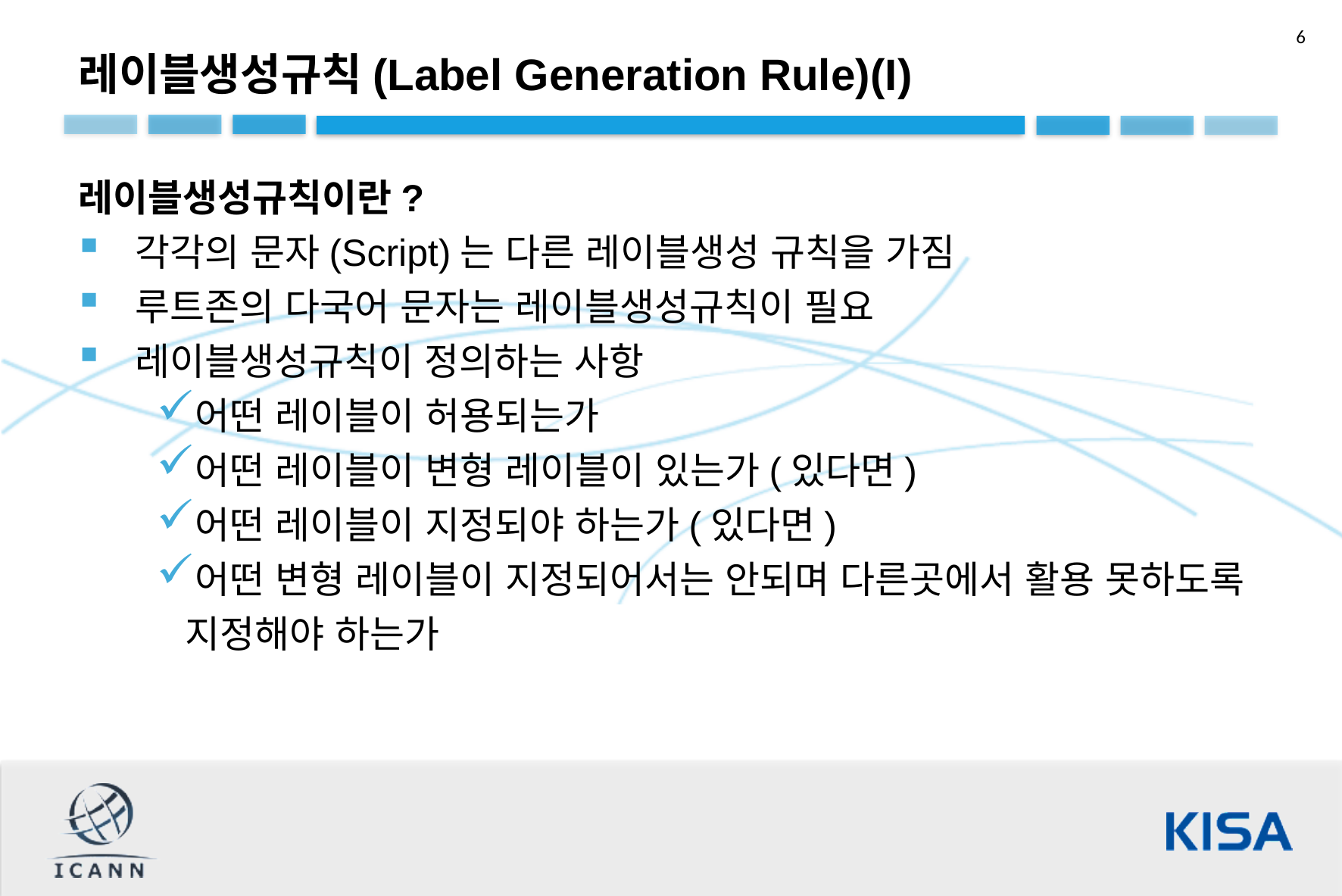

레이블생성규칙(Label Generation Rule)(I)
레이블생성규칙이란?
각각의 문자(Script)는 다른 레이블생성 규칙을 가짐
루트존의 다국어 문자는 레이블생성규칙이 필요
레이블생성규칙이 정의하는 사항
어떤 레이블이 허용되는가
어떤 레이블이 변형 레이블이 있는가(있다면)
어떤 레이블이 지정되야 하는가(있다면)
어떤 변형 레이블이 지정되어서는 안되며 다른곳에서 활용 못하도록 지정해야 하는가